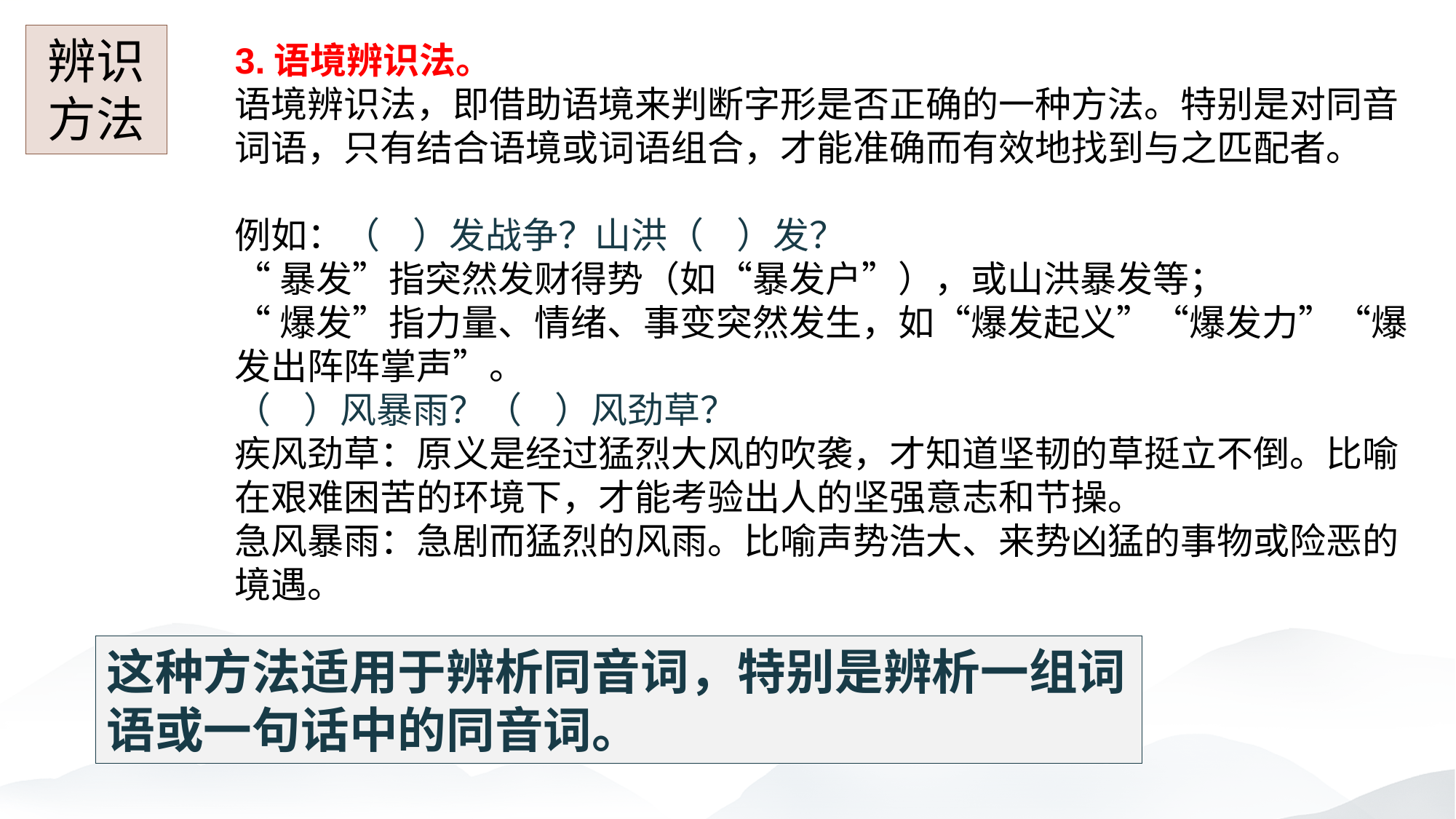

辨识方法
3.语境辨识法。
语境辨识法，即借助语境来判断字形是否正确的一种方法。特别是对同音词语，只有结合语境或词语组合，才能准确而有效地找到与之匹配者。

例如：（    ）发战争？山洪（    ）发？
“暴发”指突然发财得势（如“暴发户”），或山洪暴发等；
“爆发”指力量、情绪、事变突然发生，如“爆发起义”“爆发力”“爆发出阵阵掌声”。
（    ）风暴雨？（    ）风劲草？
疾风劲草：原义是经过猛烈大风的吹袭，才知道坚韧的草挺立不倒。比喻在艰难困苦的环境下，才能考验出人的坚强意志和节操。
急风暴雨：急剧而猛烈的风雨。比喻声势浩大、来势凶猛的事物或险恶的境遇。
这种方法适用于辨析同音词，特别是辨析一组词语或一句话中的同音词。